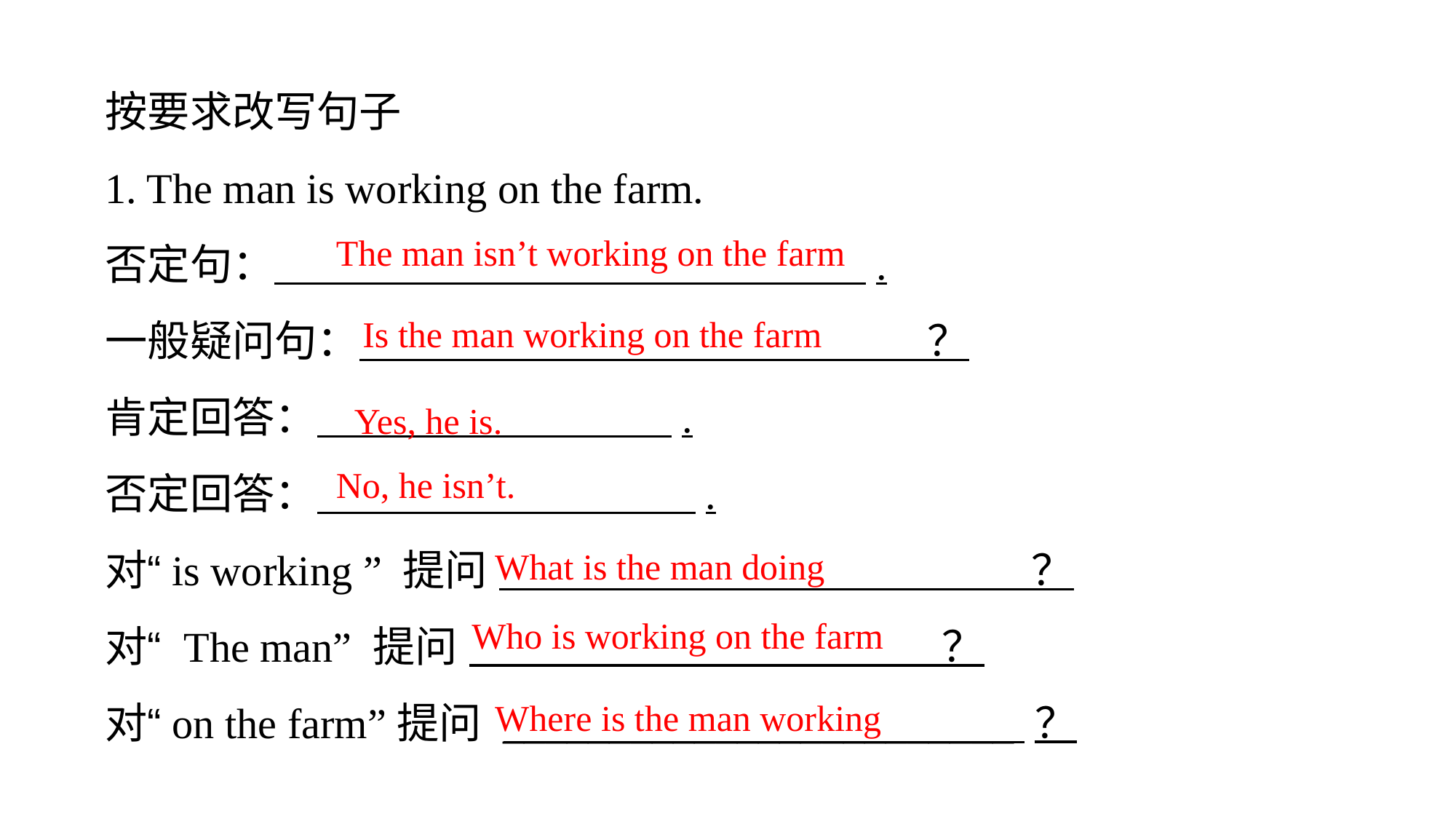

按要求改写句子
1. The man is working on the farm.
否定句：                                                  .
一般疑问句：                                                ？
肯定回答：                              .
否定回答：                                .
对“is working ” 提问                                              ？
对“ The man” 提问                                         ？
对“on the farm”提问 ________________________ ？
The man isn’t working on the farm
Is the man working on the farm
Yes, he is.
No, he isn’t.
What is the man doing
Who is working on the farm
Where is the man working